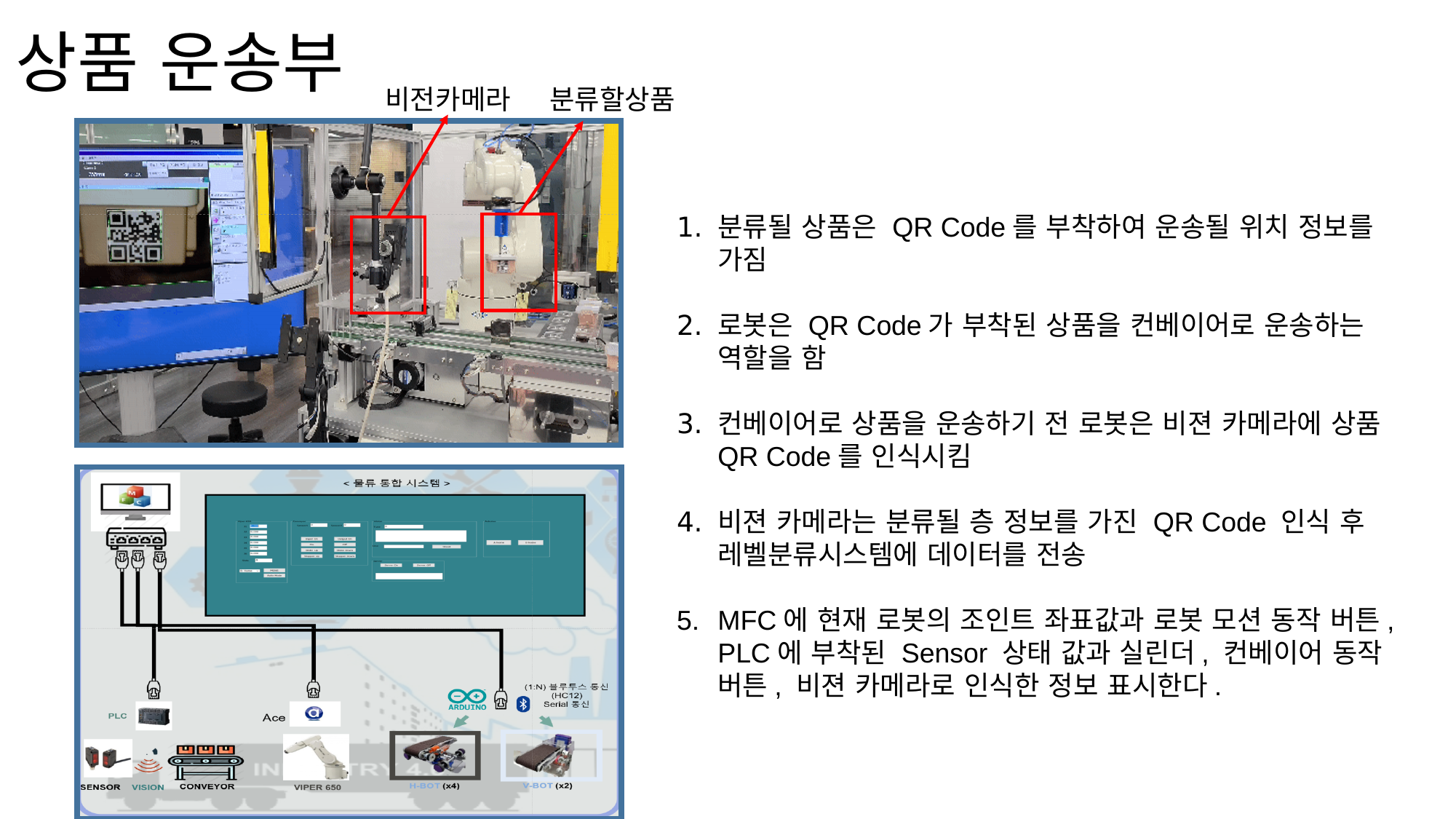

상품 운송부
비전카메라
분류할상품

분류될 상품은 QR Code를 부착하여 운송될 위치 정보를 가짐

로봇은 QR Code가 부착된 상품을 컨베이어로 운송하는 역할을 함

컨베이어로 상품을 운송하기 전 로봇은 비젼 카메라에 상품 QR Code를 인식시킴

비젼 카메라는 분류될 층 정보를 가진 QR Code 인식 후 레벨분류시스템에 데이터를 전송

MFC에 현재 로봇의 조인트 좌표값과 로봇 모션 동작 버튼, PLC에 부착된 Sensor 상태 값과 실린더, 컨베이어 동작 버튼, 비젼 카메라로 인식한 정보 표시한다.